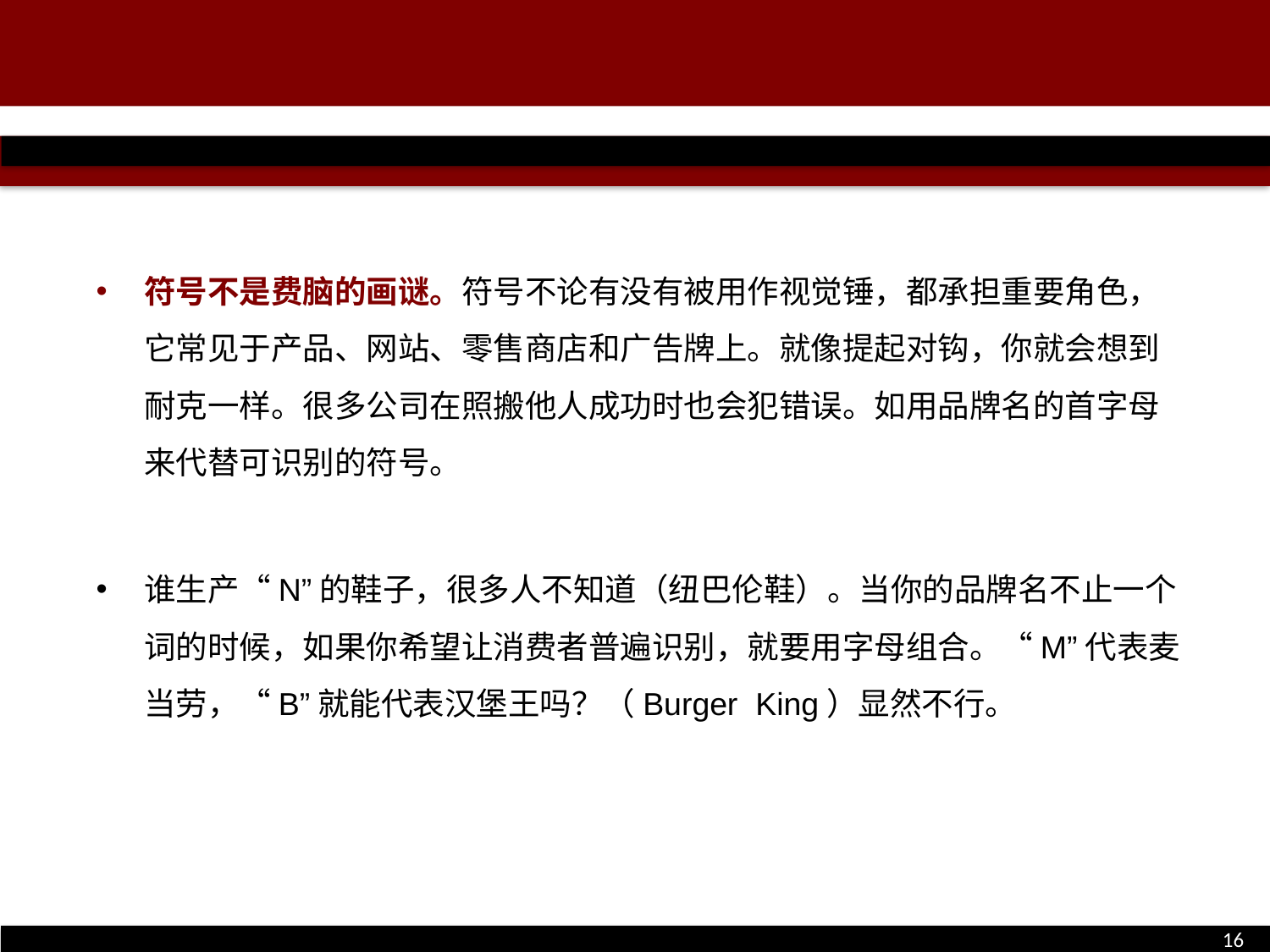

符号不是费脑的画谜。符号不论有没有被用作视觉锤，都承担重要角色，它常见于产品、网站、零售商店和广告牌上。就像提起对钩，你就会想到耐克一样。很多公司在照搬他人成功时也会犯错误。如用品牌名的首字母来代替可识别的符号。

谁生产“N”的鞋子，很多人不知道（纽巴伦鞋）。当你的品牌名不止一个词的时候，如果你希望让消费者普遍识别，就要用字母组合。“M”代表麦当劳，“B”就能代表汉堡王吗？（Burger  King）显然不行。